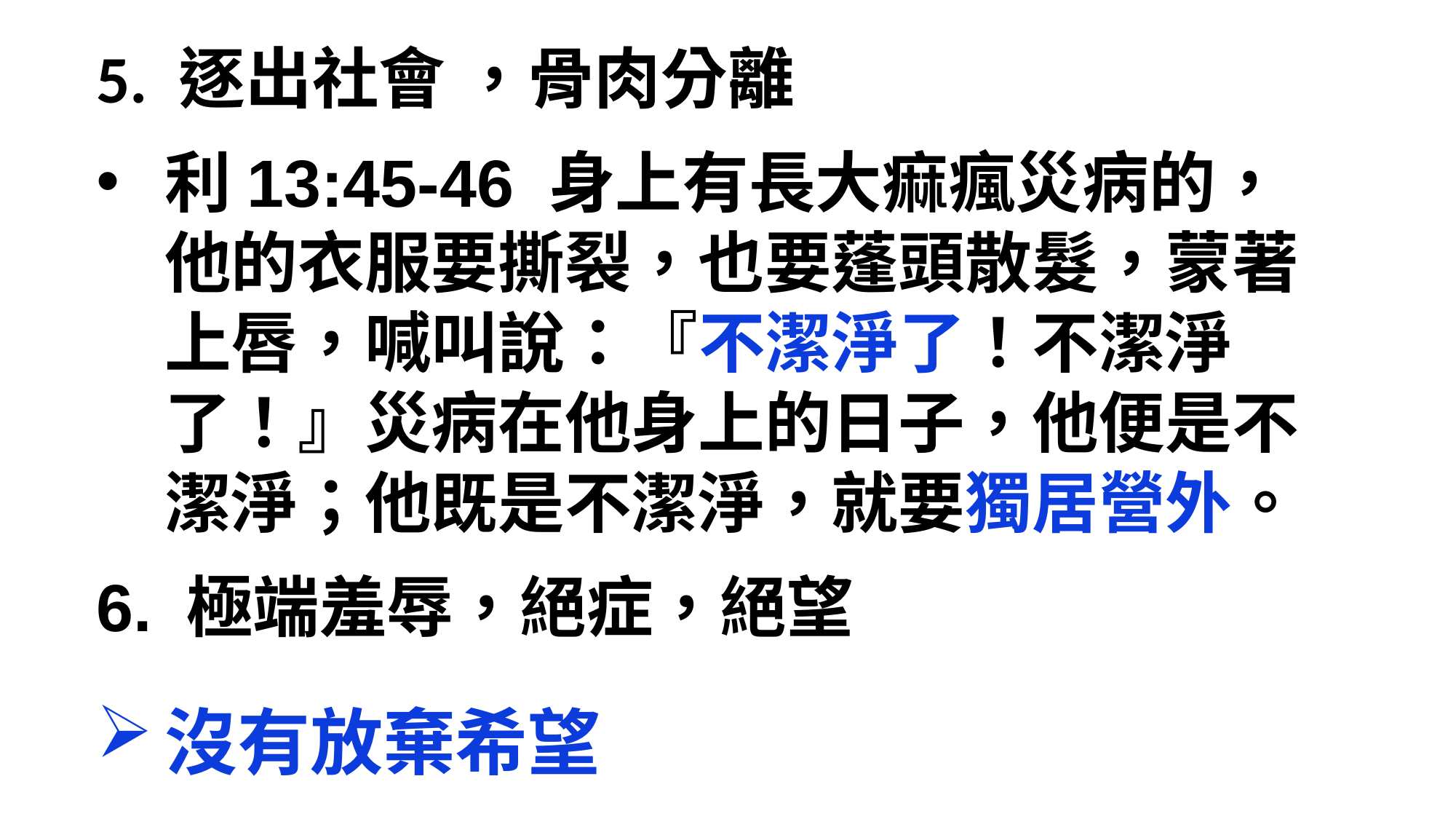

5. 逐出社會 ，骨肉分離
利13:45-46 身上有長大痲瘋災病的，他的衣服要撕裂，也要蓬頭散髮，蒙著上唇，喊叫說：『不潔淨了！不潔淨了！』災病在他身上的日子，他便是不潔淨；他既是不潔淨，就要獨居營外。
6. 極端羞辱，絕症，絕望
沒有放棄希望